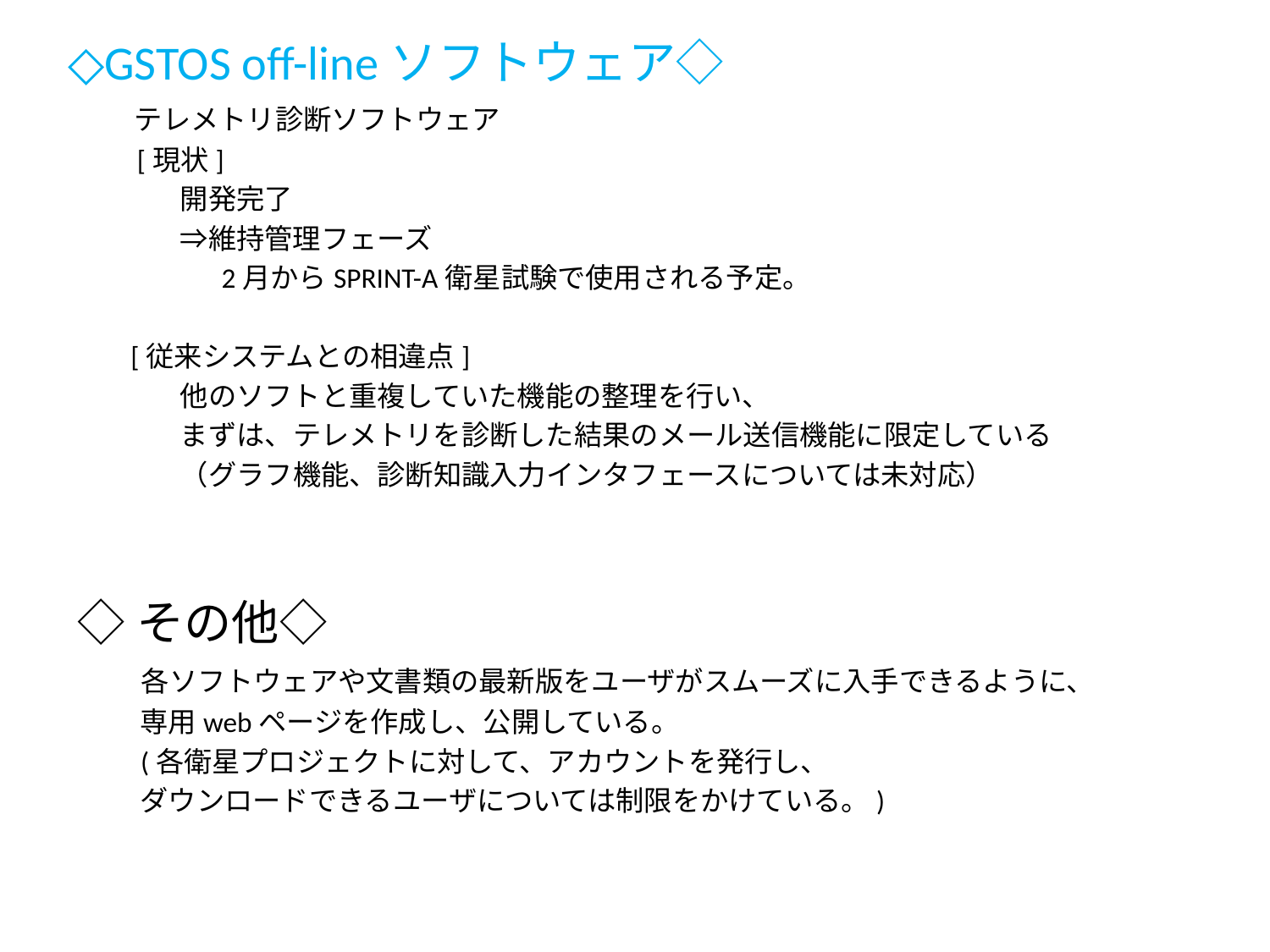

◇GSTOS off-lineソフトウェア◇
　　テレメトリ診断ソフトウェア
　　 [現状]
　　　　開発完了
　　　　⇒維持管理フェーズ
　　　 　　2月からSPRINT-A衛星試験で使用される予定。

　　[従来システムとの相違点]
　　　　他のソフトと重複していた機能の整理を行い、
　　　　まずは、テレメトリを診断した結果のメール送信機能に限定している
　　　　（グラフ機能、診断知識入力インタフェースについては未対応）
◇その他◇
　　各ソフトウェアや文書類の最新版をユーザがスムーズに入手できるように、
　　 専用webページを作成し、公開している。
　　(各衛星プロジェクトに対して、アカウントを発行し、
　　 ダウンロードできるユーザについては制限をかけている。)